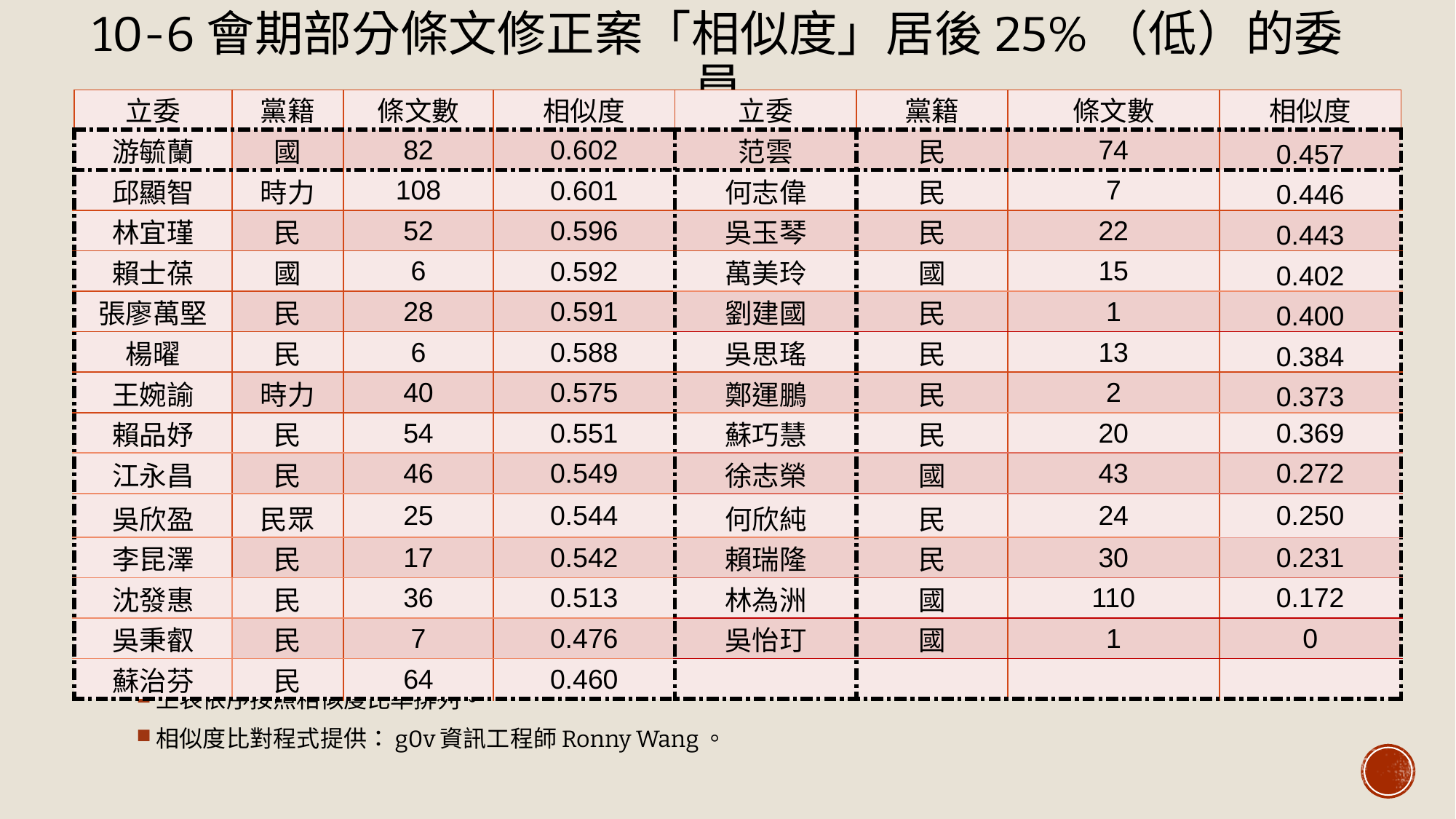

# 10-6會期部分條文修正案「相似度」居後25%（低）的委員
| 立委 | 黨籍 | 條文數 | 相似度 | 立委 | 黨籍 | 條文數 | 相似度 |
| --- | --- | --- | --- | --- | --- | --- | --- |
| 游毓蘭 | 國 | 82 | 0.602 | 范雲 | 民 | 74 | 0.457 |
| 邱顯智 | 時力 | 108 | 0.601 | 何志偉 | 民 | 7 | 0.446 |
| 林宜瑾 | 民 | 52 | 0.596 | 吳玉琴 | 民 | 22 | 0.443 |
| 賴士葆 | 國 | 6 | 0.592 | 萬美玲 | 國 | 15 | 0.402 |
| 張廖萬堅 | 民 | 28 | 0.591 | 劉建國 | 民 | 1 | 0.400 |
| 楊曜 | 民 | 6 | 0.588 | 吳思瑤 | 民 | 13 | 0.384 |
| 王婉諭 | 時力 | 40 | 0.575 | 鄭運鵬 | 民 | 2 | 0.373 |
| 賴品妤 | 民 | 54 | 0.551 | 蘇巧慧 | 民 | 20 | 0.369 |
| 江永昌 | 民 | 46 | 0.549 | 徐志榮 | 國 | 43 | 0.272 |
| 吳欣盈 | 民眾 | 25 | 0.544 | 何欣純 | 民 | 24 | 0.250 |
| 李昆澤 | 民 | 17 | 0.542 | 賴瑞隆 | 民 | 30 | 0.231 |
| 沈發惠 | 民 | 36 | 0.513 | 林為洲 | 國 | 110 | 0.172 |
| 吳秉叡 | 民 | 7 | 0.476 | 吳怡玎 | 國 | 1 | 0 |
| 蘇治芬 | 民 | 64 | 0.460 |  |  |  |  |
上表依序按照相似度比率排列。
相似度比對程式提供：g0v資訊工程師Ronny Wang。